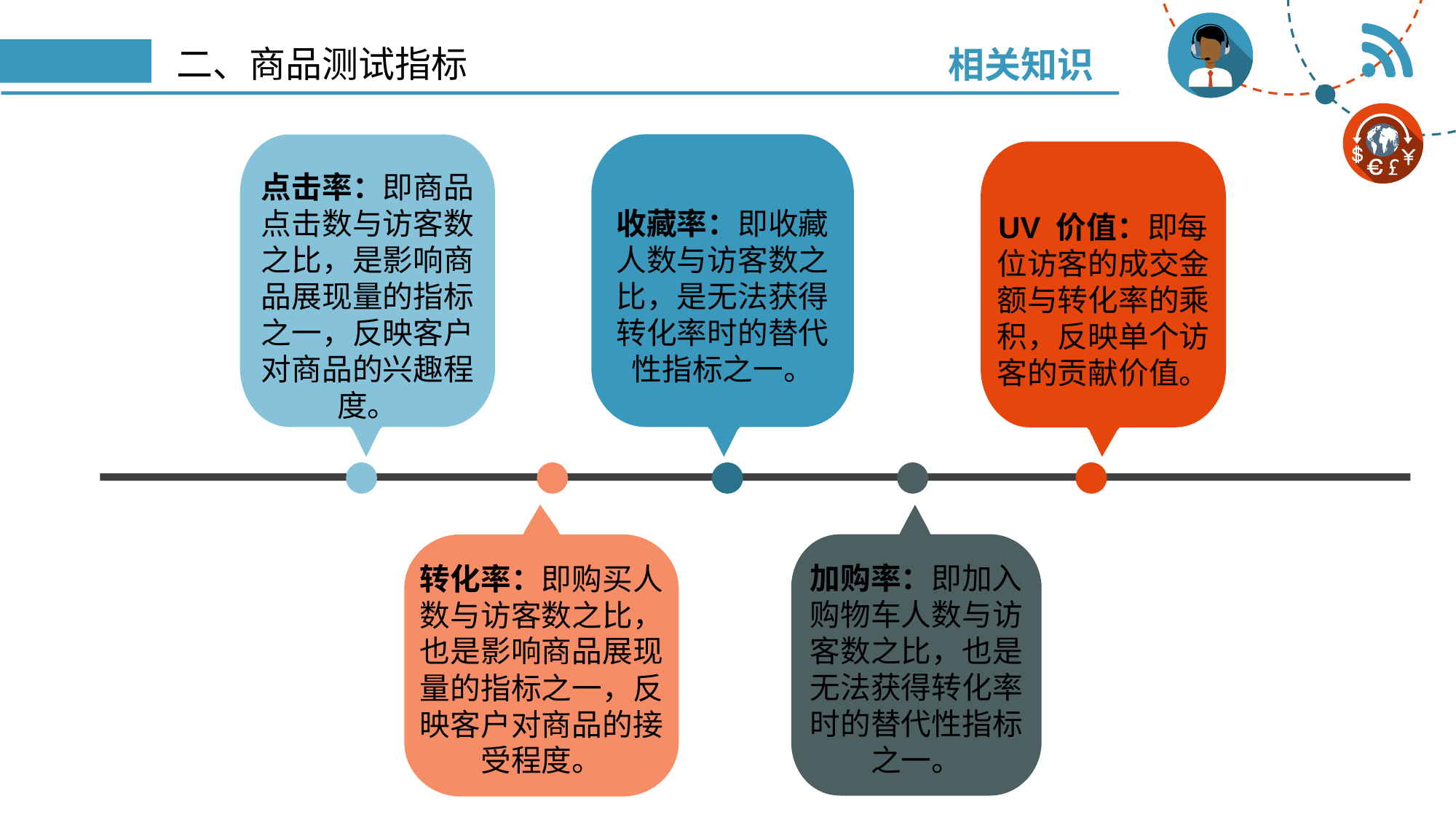

相关知识
# 二、商品测试指标
收藏率：即收藏人数与访客数之比，是无法获得转化率时的替代性指标之一。
点击率：即商品点击数与访客数之比，是影响商品展现量的指标之一，反映客户对商品的兴趣程度。
UV 价值：即每位访客的成交金额与转化率的乘积，反映单个访客的贡献价值。

转化率：即购买人数与访客数之比，也是影响商品展现量的指标之一，反映客户对商品的接受程度。

加购率：即加入购物车人数与访客数之比，也是无法获得转化率时的替代性指标
之一。